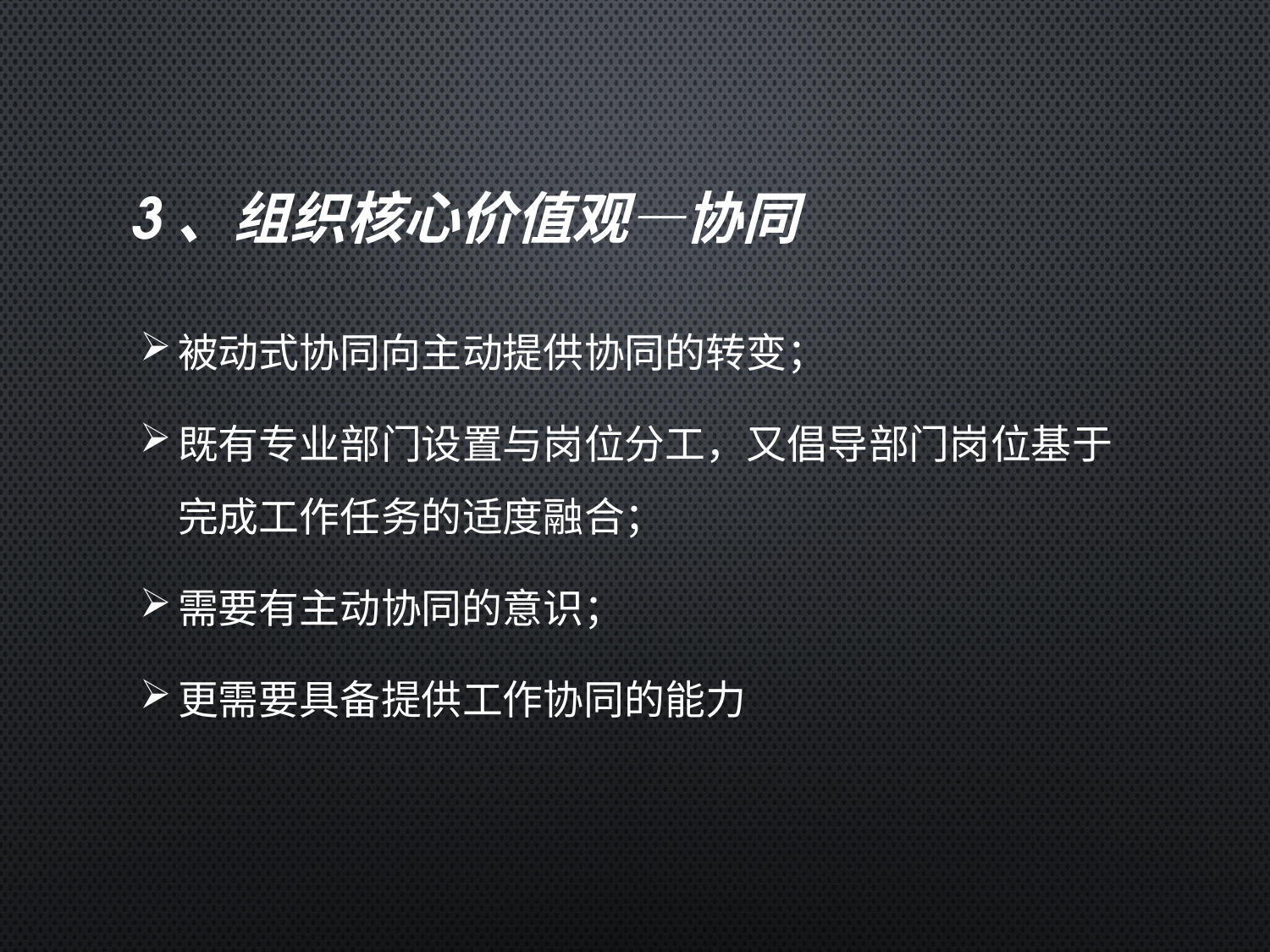

# 3、组织核心价值观—协同
被动式协同向主动提供协同的转变；
既有专业部门设置与岗位分工，又倡导部门岗位基于完成工作任务的适度融合；
需要有主动协同的意识；
更需要具备提供工作协同的能力